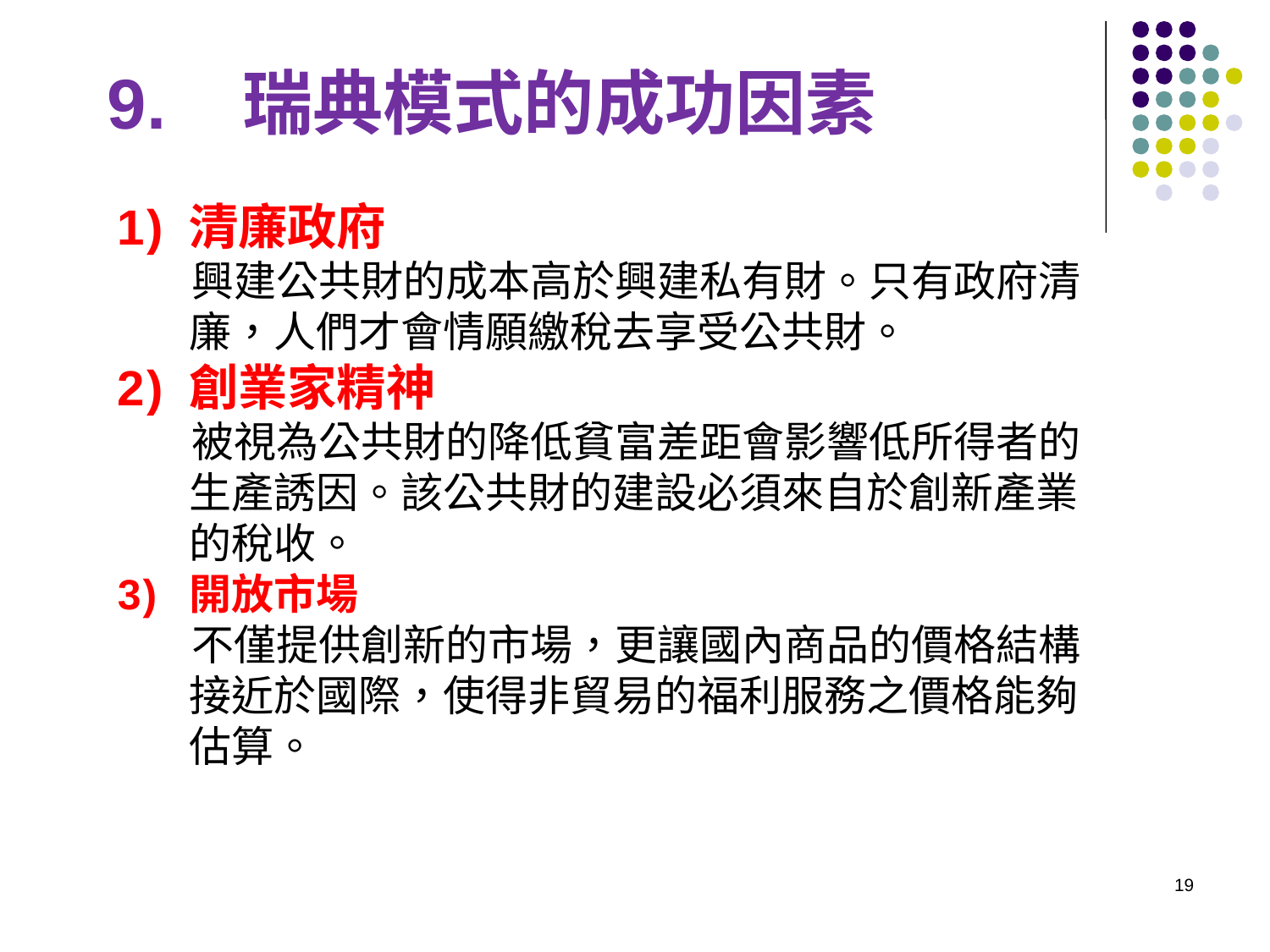

9.   瑞典模式的成功因素
清廉政府
興建公共財的成本高於興建私有財。只有政府清廉，人們才會情願繳稅去享受公共財。
創業家精神
被視為公共財的降低貧富差距會影響低所得者的生產誘因。該公共財的建設必須來自於創新產業的稅收。
開放市場
不僅提供創新的市場，更讓國內商品的價格結構接近於國際，使得非貿易的福利服務之價格能夠估算。
19